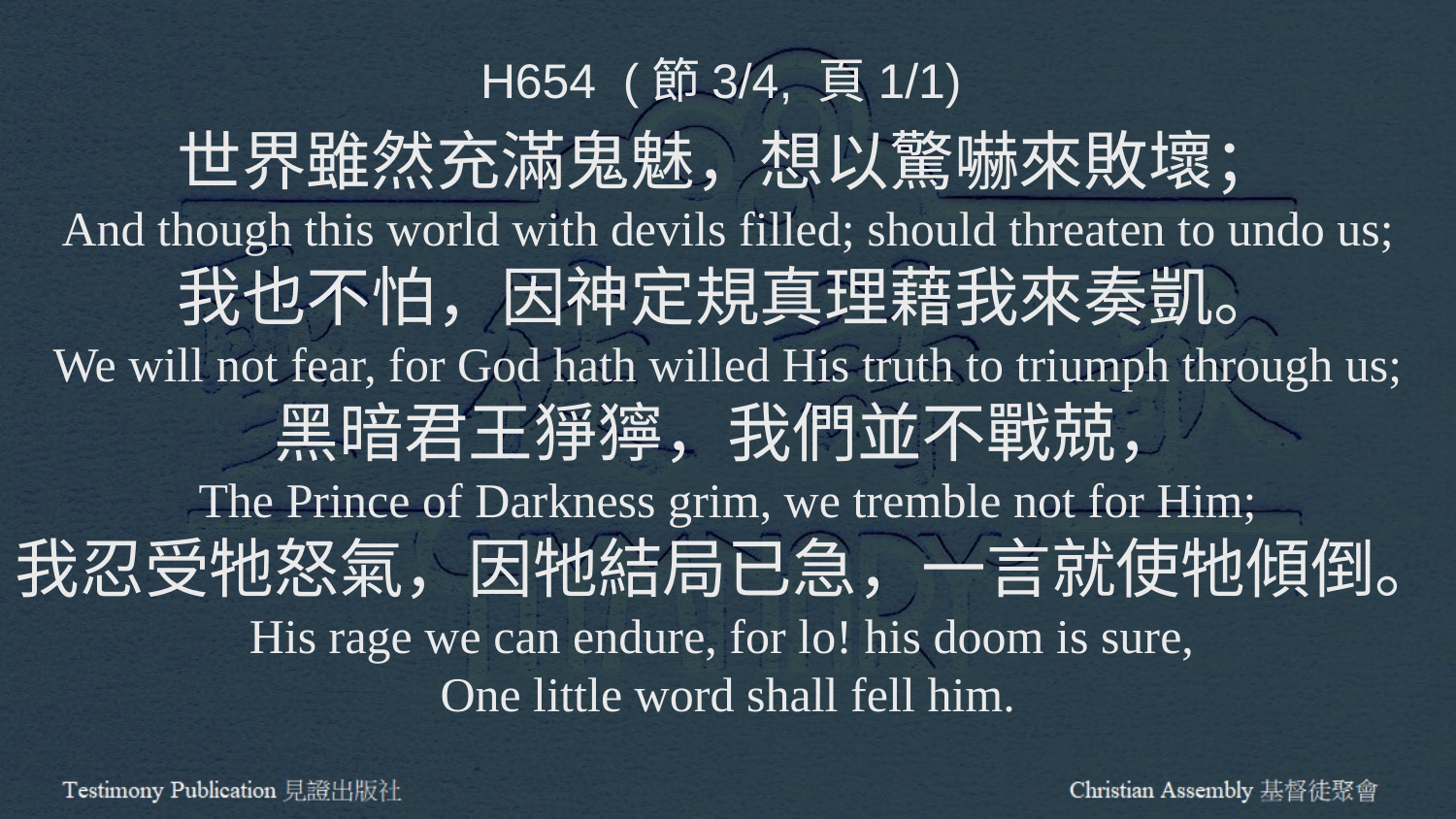

H654  (節3/4, 頁1/1)
世界雖然充滿鬼魅，想以驚嚇來敗壞；
And though this world with devils filled; should threaten to undo us;
我也不怕，因神定規真理藉我來奏凱。
We will not fear, for God hath willed His truth to triumph through us;
黑暗君王猙獰，我們並不戰兢，
The Prince of Darkness grim, we tremble not for Him;
我忍受牠怒氣，因牠結局已急，一言就使牠傾倒。
His rage we can endure, for lo! his doom is sure,
One little word shall fell him.